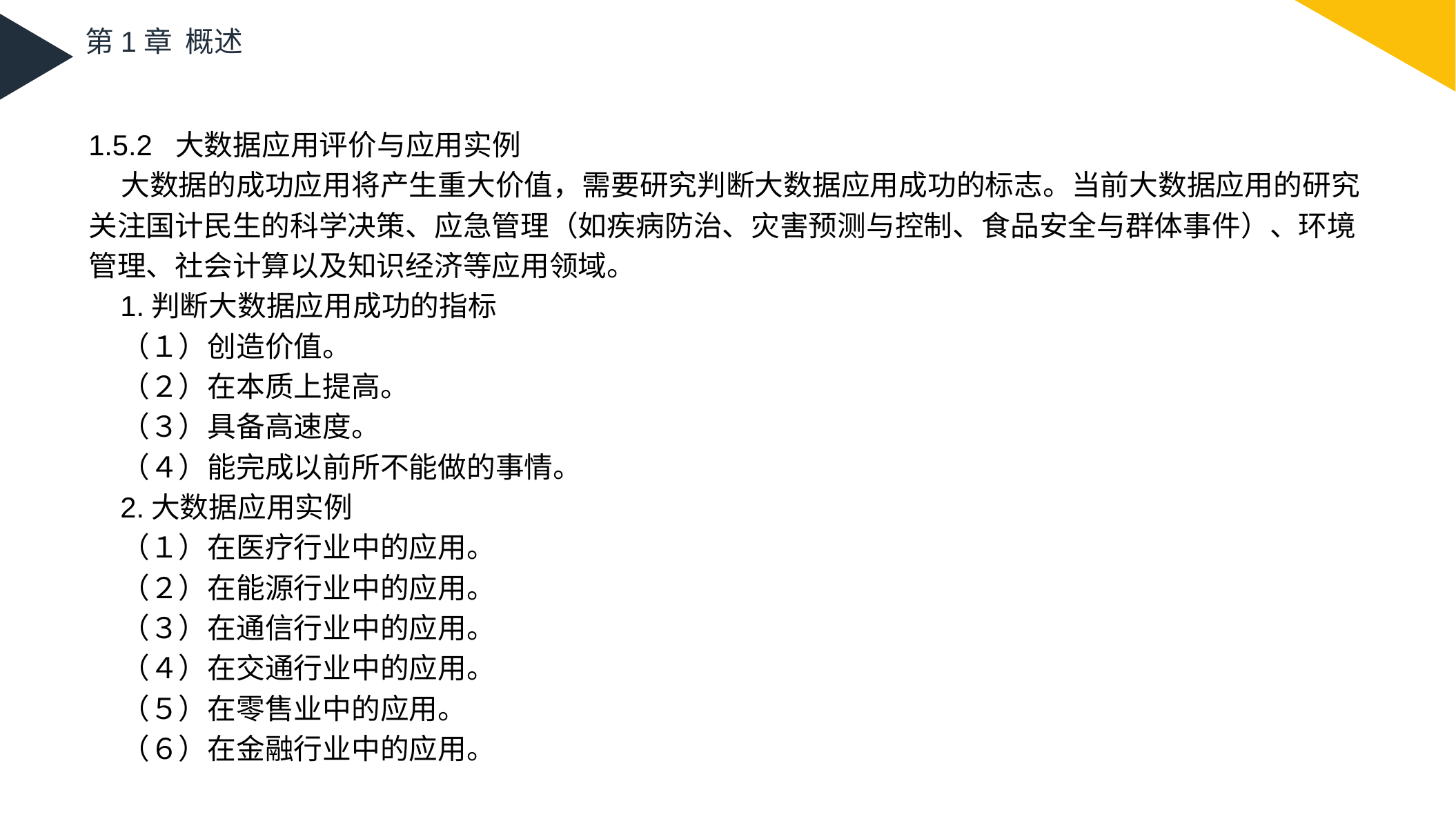

第1章  概述
1.5.2  大数据应用评价与应用实例
    大数据的成功应用将产生重大价值，需要研究判断大数据应用成功的标志。当前大数据应用的研究关注国计民生的科学决策、应急管理（如疾病防治、灾害预测与控制、食品安全与群体事件）、环境管理、社会计算以及知识经济等应用领域。
    1.判断大数据应用成功的指标
    （１）创造价值。
    （２）在本质上提高。
    （３）具备高速度。
    （４）能完成以前所不能做的事情。
    2.大数据应用实例
    （１）在医疗行业中的应用。
    （２）在能源行业中的应用。
    （３）在通信行业中的应用。
    （４）在交通行业中的应用。
    （５）在零售业中的应用。
    （６）在金融行业中的应用。